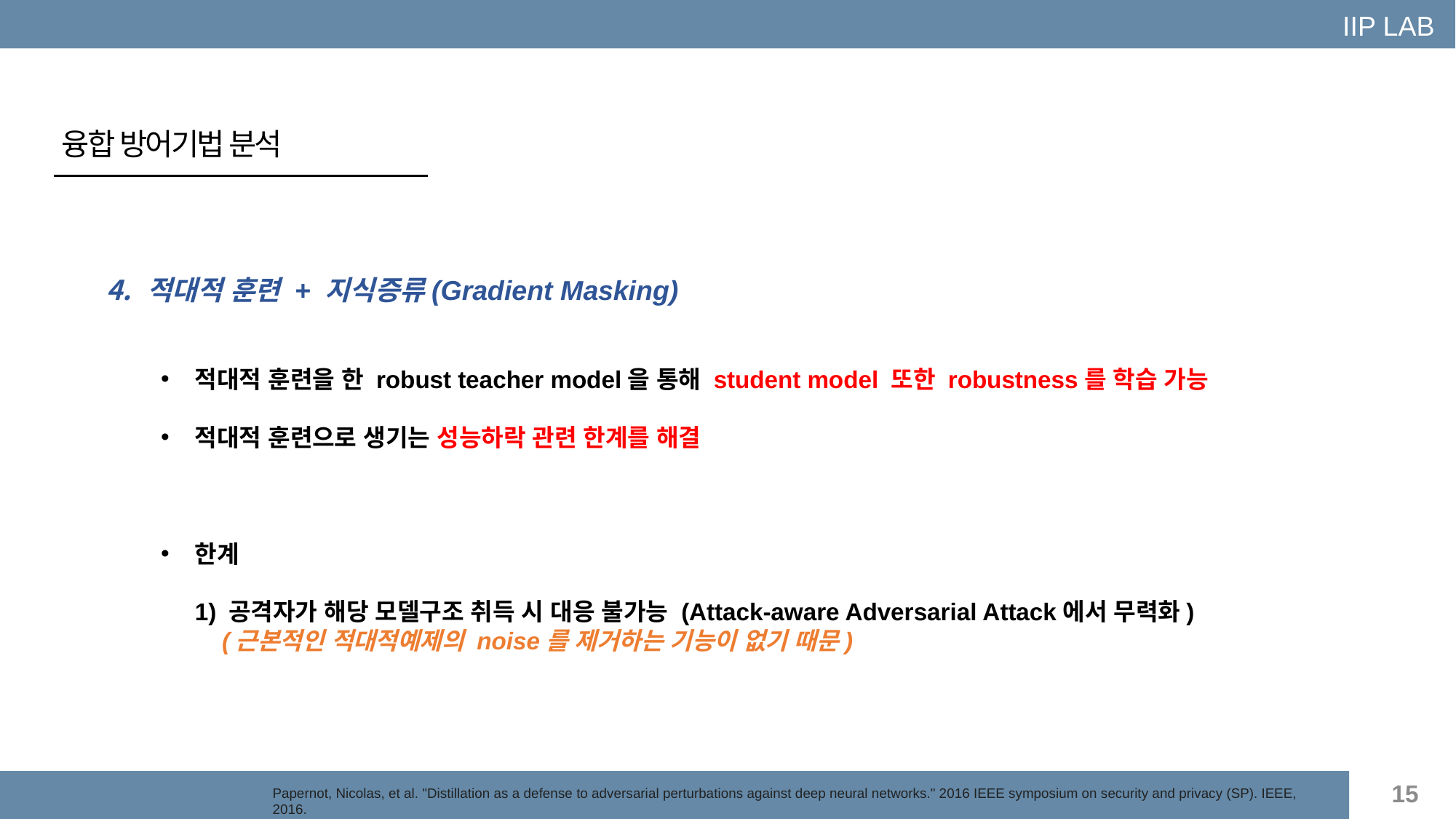

IIP LAB
융합 방어기법 분석
적대적 훈련 + 지식증류(Gradient Masking)

적대적 훈련을 한 robust teacher model을 통해 student model 또한 robustness를 학습 가능
적대적 훈련으로 생기는 성능하락 관련 한계를 해결

한계
1) 공격자가 해당 모델구조 취득 시 대응 불가능 (Attack-aware Adversarial Attack에서 무력화)
    (근본적인 적대적예제의 noise를 제거하는 기능이 없기 때문)

15
Papernot, Nicolas, et al. "Distillation as a defense to adversarial perturbations against deep neural networks." 2016 IEEE symposium on security and privacy (SP). IEEE, 2016.